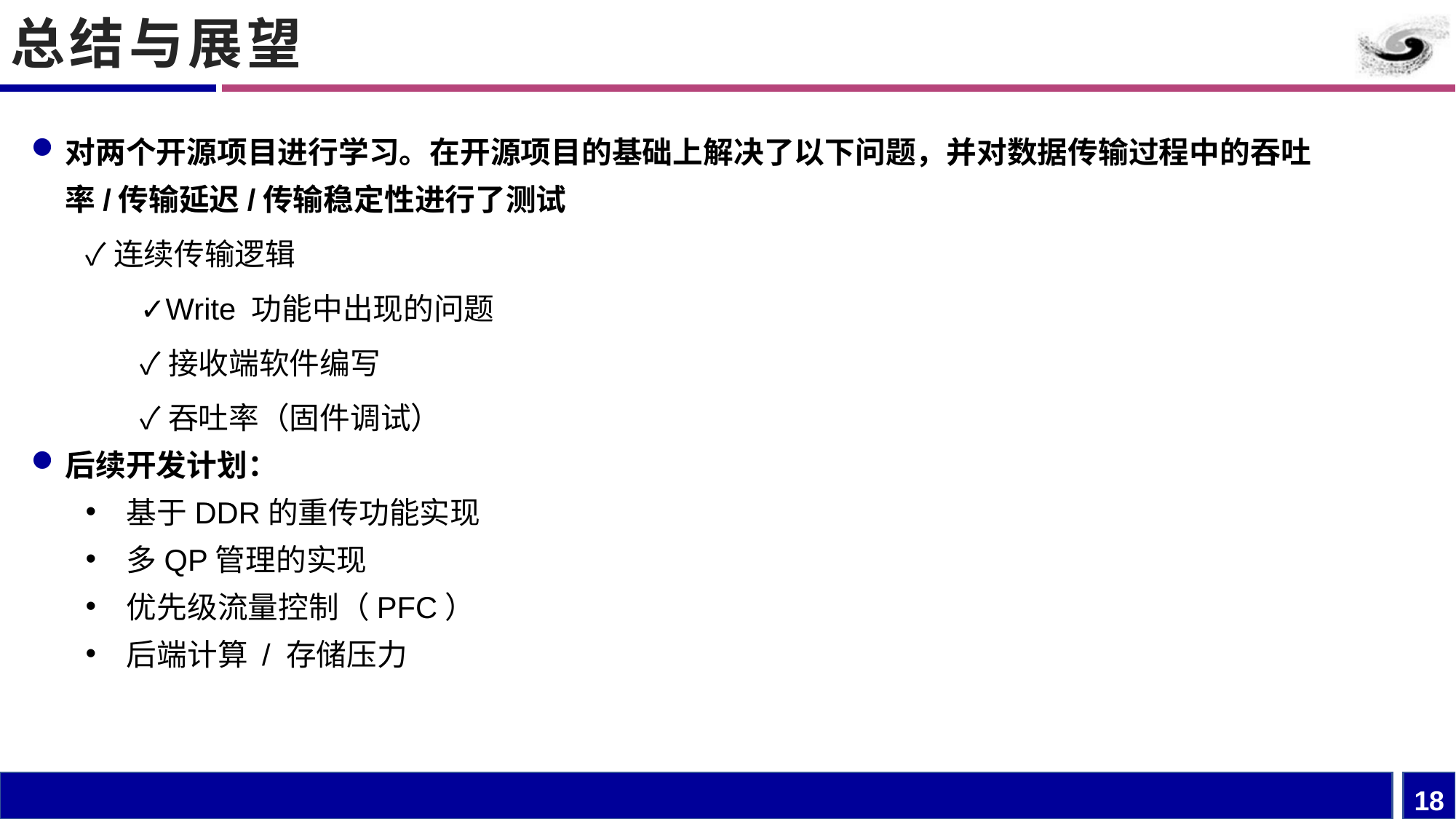

# 总结与展望
对两个开源项目进行学习。在开源项目的基础上解决了以下问题，并对数据传输过程中的吞吐率/传输延迟/传输稳定性进行了测试
✓连续传输逻辑
✓Write 功能中出现的问题
✓接收端软件编写
✓吞吐率（固件调试）
后续开发计划：
基于DDR的重传功能实现
多QP管理的实现
优先级流量控制（PFC）
后端计算 / 存储压力
18